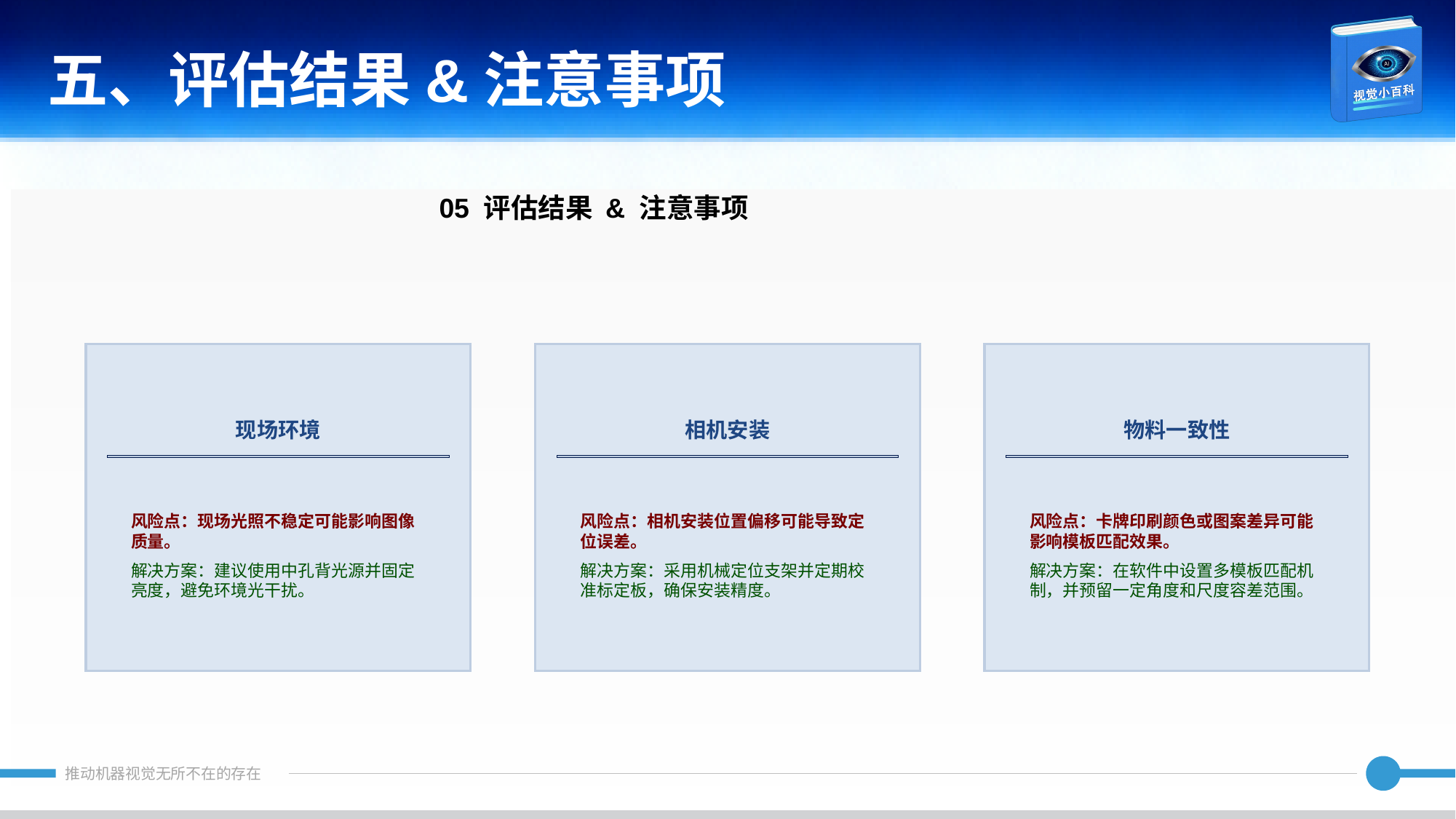

五、评估结果&注意事项

05 评估结果 & 注意事项

现场环境

相机安装

物料一致性

风险点：现场光照不稳定可能影响图像质量。
解决方案：建议使用中孔背光源并固定亮度，避免环境光干扰。

风险点：相机安装位置偏移可能导致定位误差。
解决方案：采用机械定位支架并定期校准标定板，确保安装精度。

风险点：卡牌印刷颜色或图案差异可能影响模板匹配效果。
解决方案：在软件中设置多模板匹配机制，并预留一定角度和尺度容差范围。
11